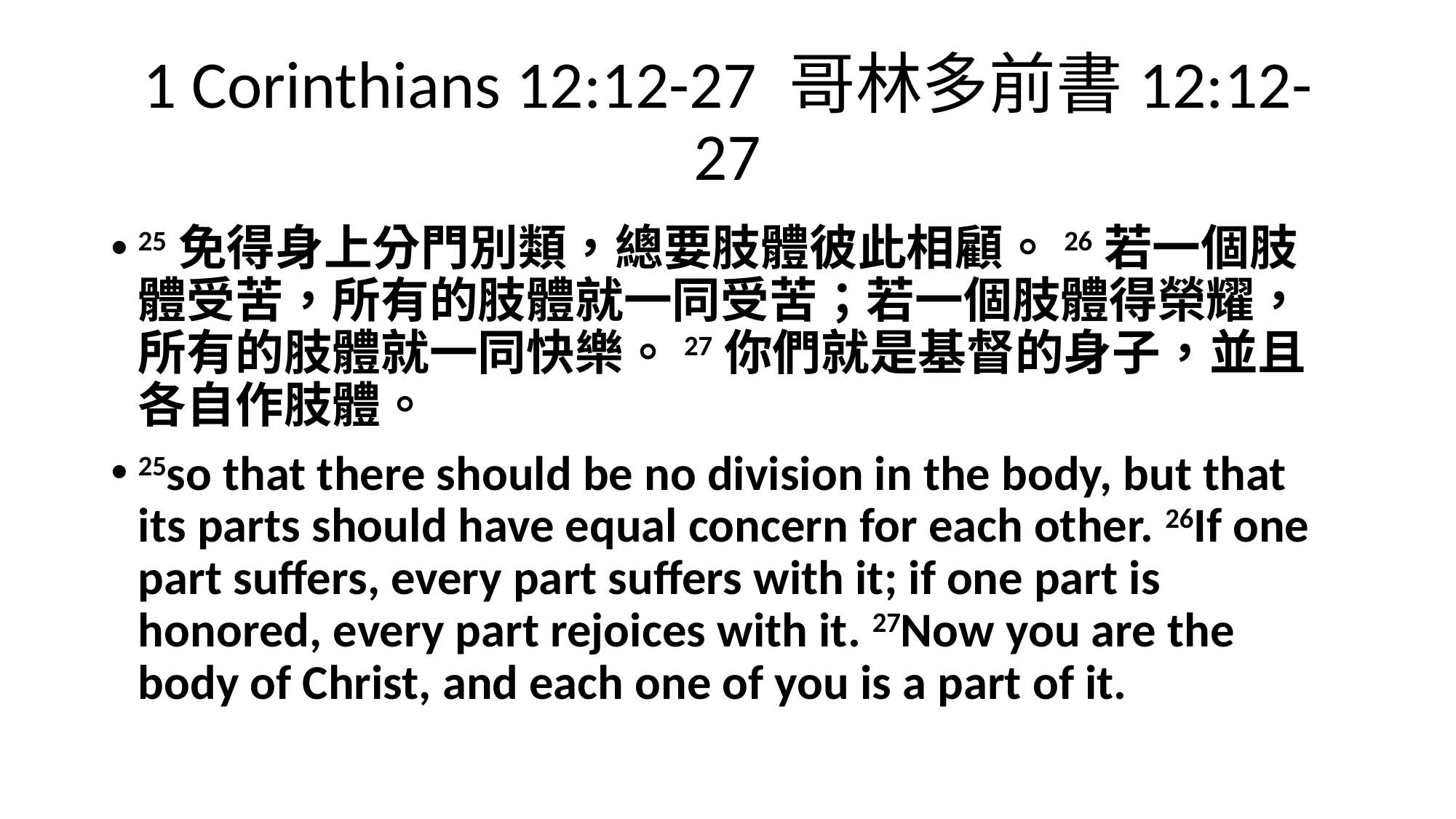

# 1 Corinthians 12:12-27 哥林多前書12:12-27
25免得身上分門別類，總要肢體彼此相顧。26若一個肢體受苦，所有的肢體就一同受苦；若一個肢體得榮耀，所有的肢體就一同快樂。27你們就是基督的身子，並且各自作肢體。
25so that there should be no division in the body, but that its parts should have equal concern for each other. 26If one part suffers, every part suffers with it; if one part is honored, every part rejoices with it. 27Now you are the body of Christ, and each one of you is a part of it.